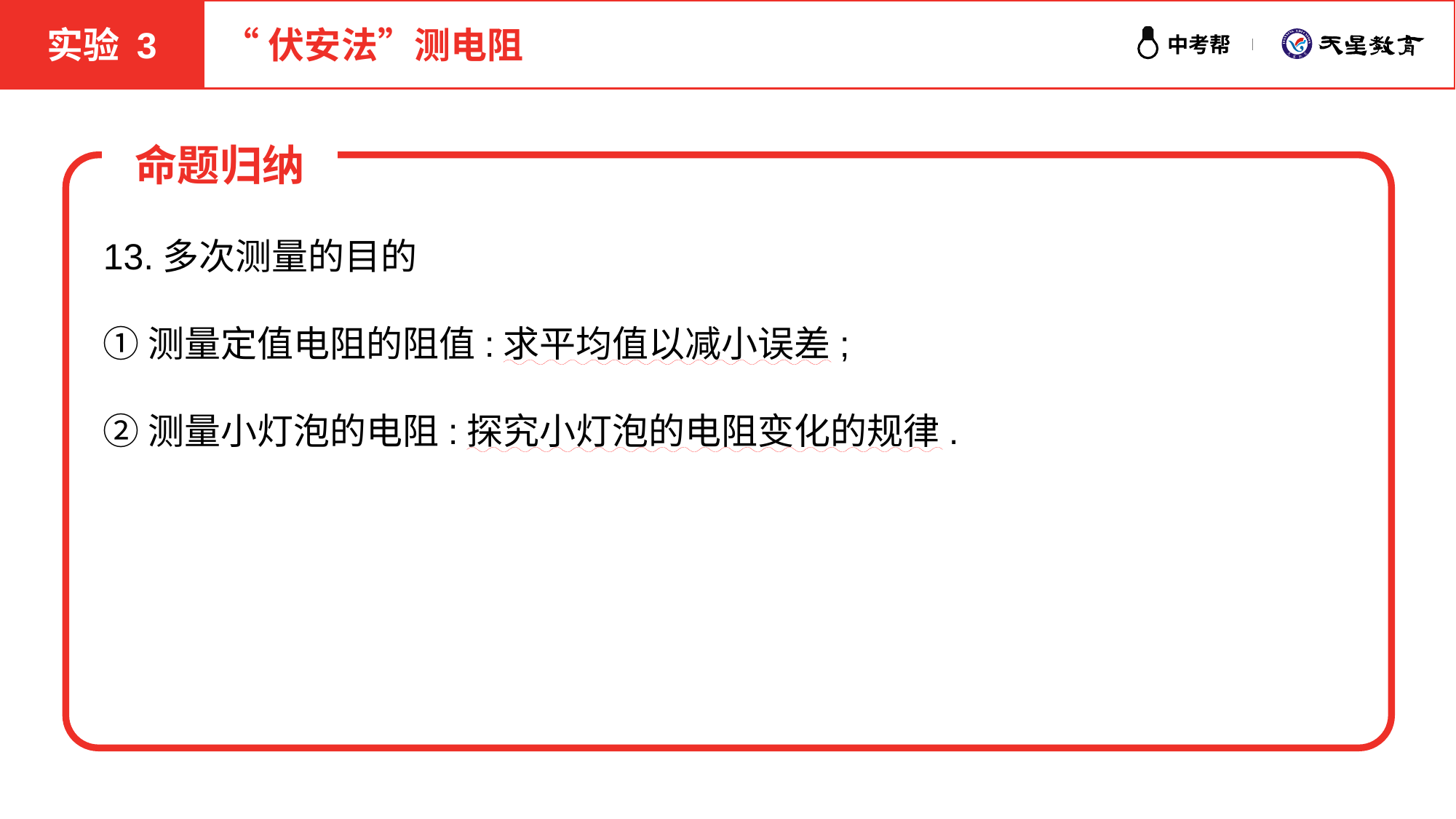

实验 3
“伏安法”测电阻
命题归纳

13.多次测量的目的
①测量定值电阻的阻值:求平均值以减小误差;
②测量小灯泡的电阻:探究小灯泡的电阻变化的规律.